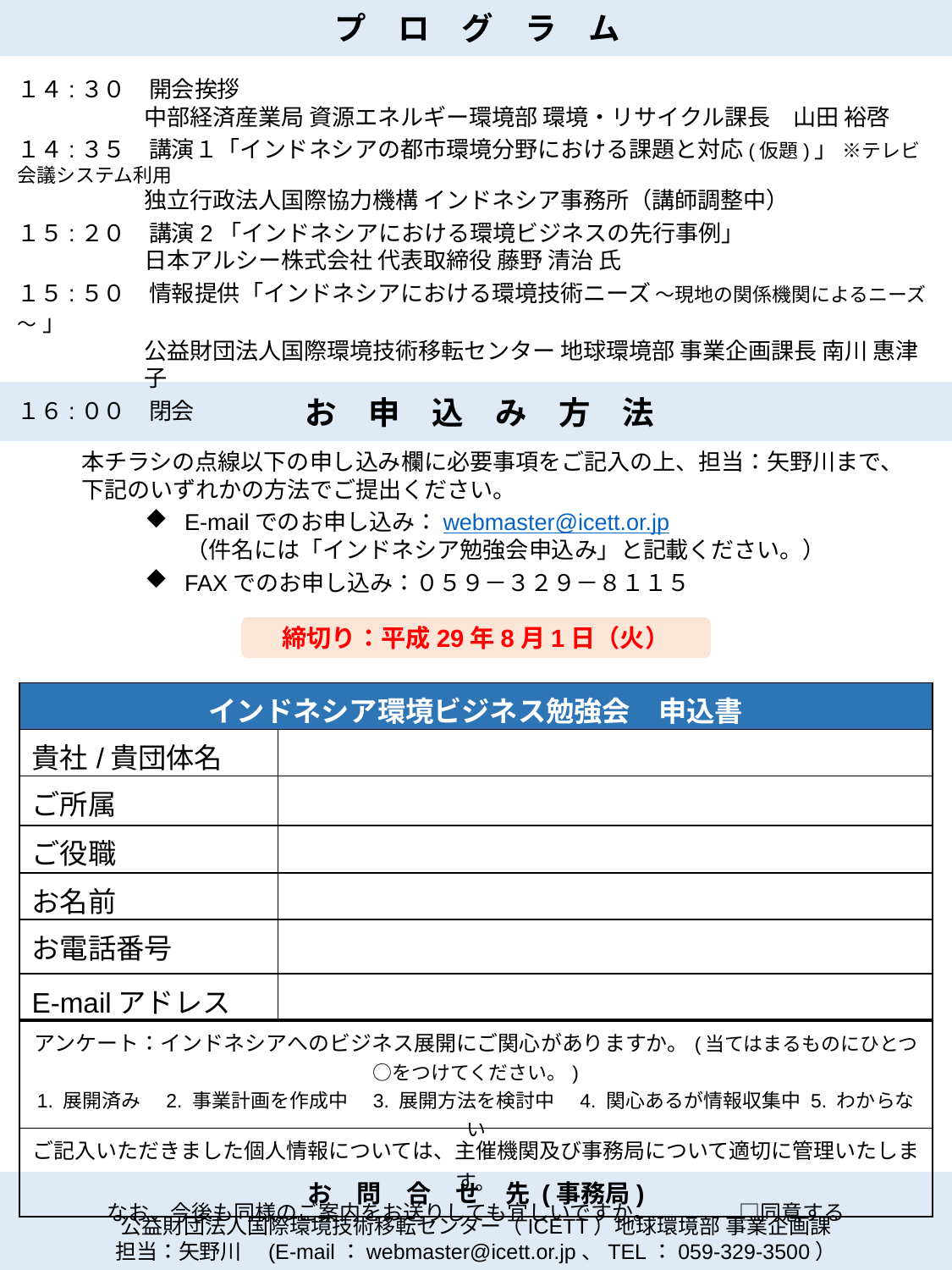

プ　ロ　グ　ラ　ム
１４:３０　開会挨拶
	中部経済産業局 資源エネルギー環境部 環境・リサイクル課長　山田 裕啓
１４:３５　講演１「インドネシアの都市環境分野における課題と対応(仮題)」 ※テレビ会議システム利用
独立行政法人国際協力機構 インドネシア事務所（講師調整中）
１５:２０　講演2「インドネシアにおける環境ビジネスの先行事例」
日本アルシー株式会社 代表取締役 藤野 清治 氏
１５:５０　情報提供「インドネシアにおける環境技術ニーズ ～現地の関係機関によるニーズ～ 」
公益財団法人国際環境技術移転センター 地球環境部 事業企画課長 南川 惠津子
１６:００　閉会
お　申　込　み　方　法
本チラシの点線以下の申し込み欄に必要事項をご記入の上、担当：矢野川まで、下記のいずれかの方法でご提出ください。
E-mailでのお申し込み：webmaster@icett.or.jp
       （件名には「インドネシア勉強会申込み」と記載ください。）
FAXでのお申し込み：０５９－３２９－８１１５

締切り：平成29年8月1日（火）
| インドネシア環境ビジネス勉強会　申込書 |  |
| --- | --- |
| 貴社/貴団体名 |  |
| ご所属 |  |
| ご役職 |  |
| お名前 |  |
| お電話番号 |  |
| E-mailアドレス |  |
| アンケート：インドネシアへのビジネス展開にご関心がありますか。(当てはまるものにひとつ○をつけてください。) 1. 展開済み　2. 事業計画を作成中　3. 展開方法を検討中　4. 関心あるが情報収集中 5. わからない |  |
| ご記入いただきました個人情報については、主催機関及び事務局について適切に管理いたします。 なお、今後も同様のご案内をお送りしても宜しいですか。　　　　□同意する |  |
お　問　合　せ　先 (事務局)
公益財団法人国際環境技術移転センター（ICETT）地球環境部 事業企画課
担当：矢野川　(E-mail：webmaster@icett.or.jp、TEL：059-329-3500）